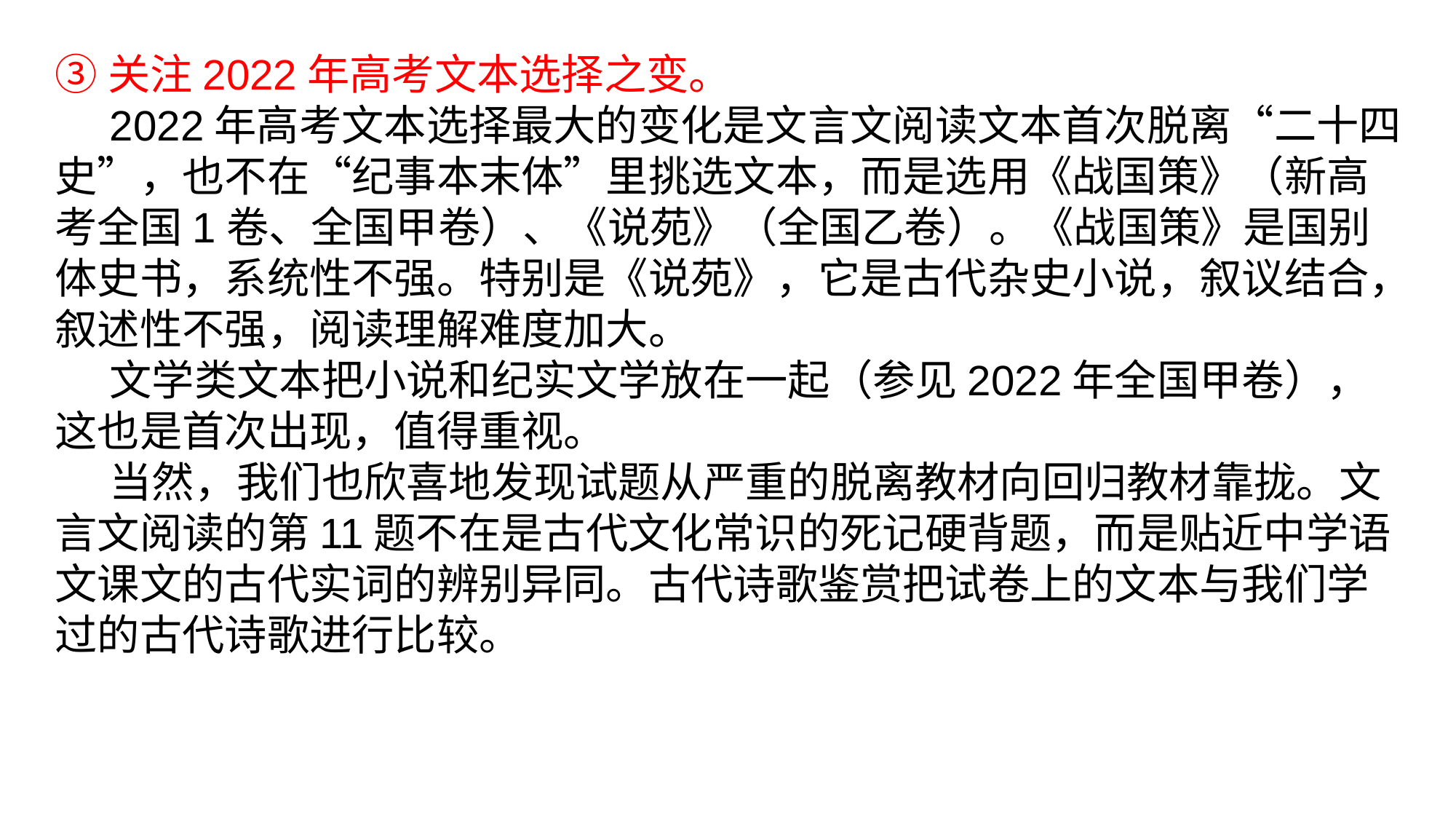

③关注2022年高考文本选择之变。
2022年高考文本选择最大的变化是文言文阅读文本首次脱离“二十四史”，也不在“纪事本末体”里挑选文本，而是选用《战国策》（新高考全国1卷、全国甲卷）、《说苑》（全国乙卷）。《战国策》是国别体史书，系统性不强。特别是《说苑》，它是古代杂史小说，叙议结合，叙述性不强，阅读理解难度加大。
文学类文本把小说和纪实文学放在一起（参见2022年全国甲卷），这也是首次出现，值得重视。
当然，我们也欣喜地发现试题从严重的脱离教材向回归教材靠拢。文言文阅读的第11题不在是古代文化常识的死记硬背题，而是贴近中学语文课文的古代实词的辨别异同。古代诗歌鉴赏把试卷上的文本与我们学过的古代诗歌进行比较。